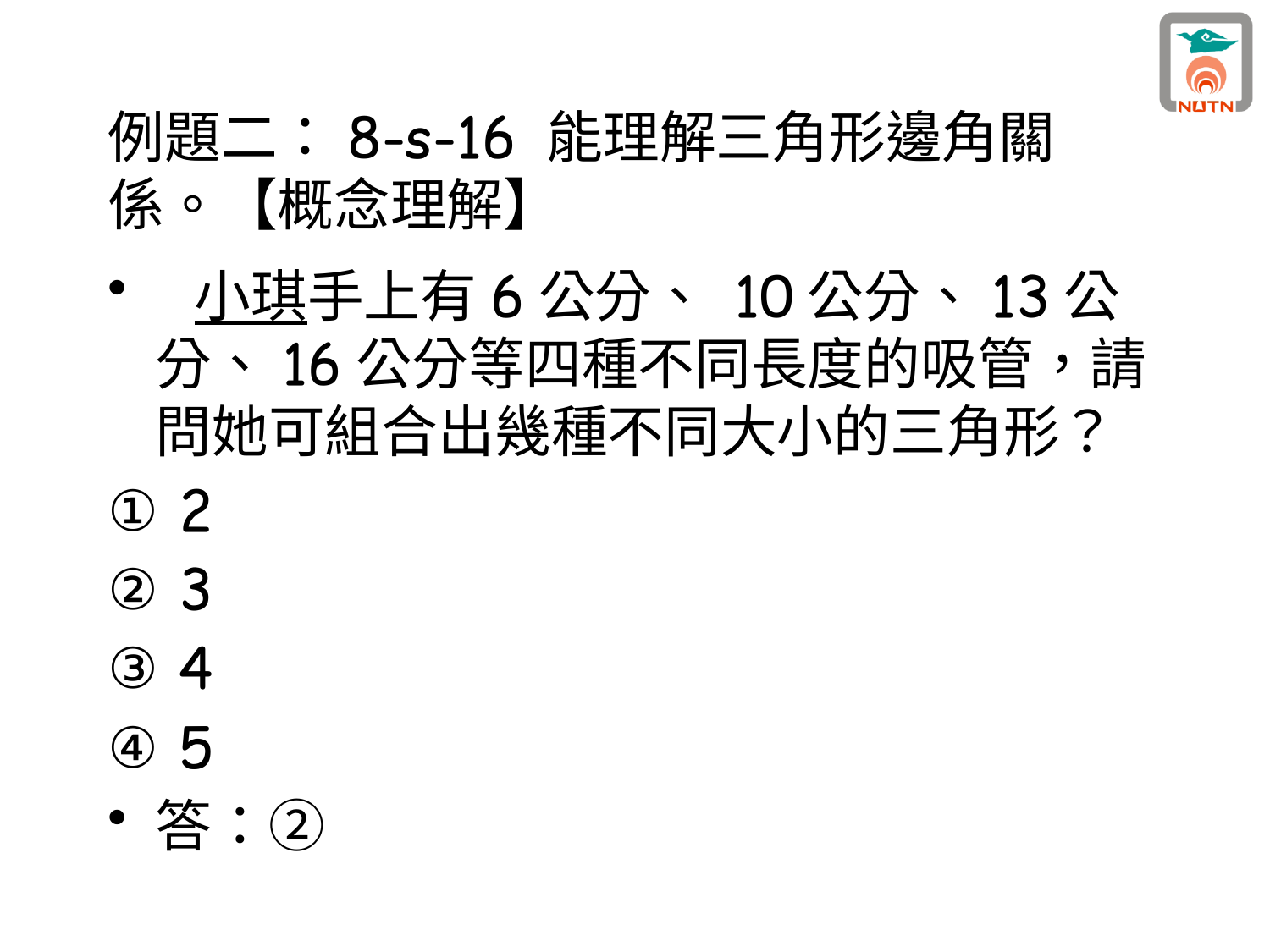

# 例題二：8-s-16 能理解三角形邊角關係。【概念理解】
  小琪手上有6公分、 10公分、13公分、16公分等四種不同長度的吸管，請問她可組合出幾種不同大小的三角形？
2
3
4
5
答：➁